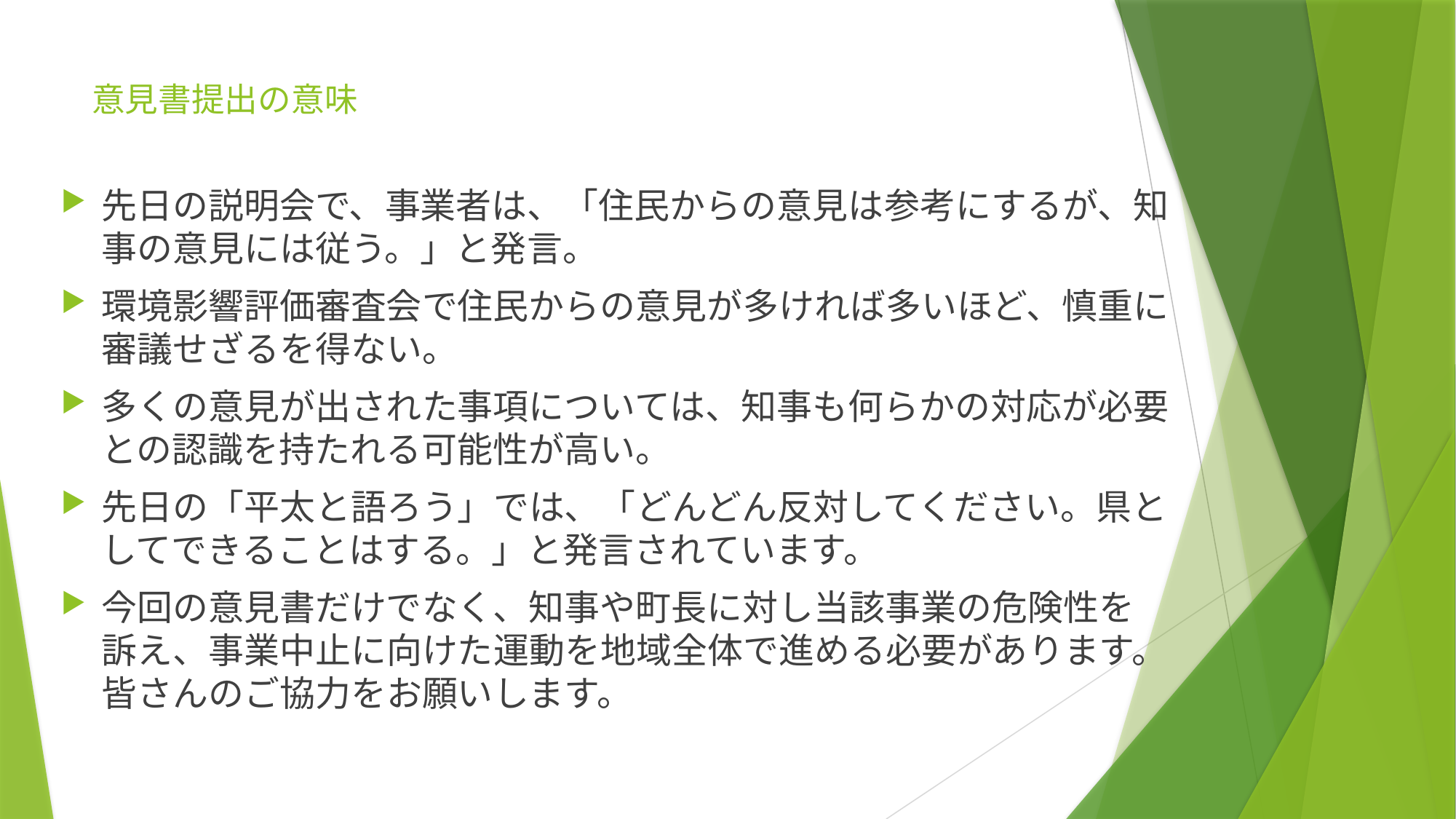

# 意見書提出の意味
先日の説明会で、事業者は、「住民からの意見は参考にするが、知事の意見には従う。」と発言。
環境影響評価審査会で住民からの意見が多ければ多いほど、慎重に審議せざるを得ない。
多くの意見が出された事項については、知事も何らかの対応が必要との認識を持たれる可能性が高い。
先日の「平太と語ろう」では、「どんどん反対してください。県としてできることはする。」と発言されています。
今回の意見書だけでなく、知事や町長に対し当該事業の危険性を訴え、事業中止に向けた運動を地域全体で進める必要があります。
皆さんのご協力をお願いします。